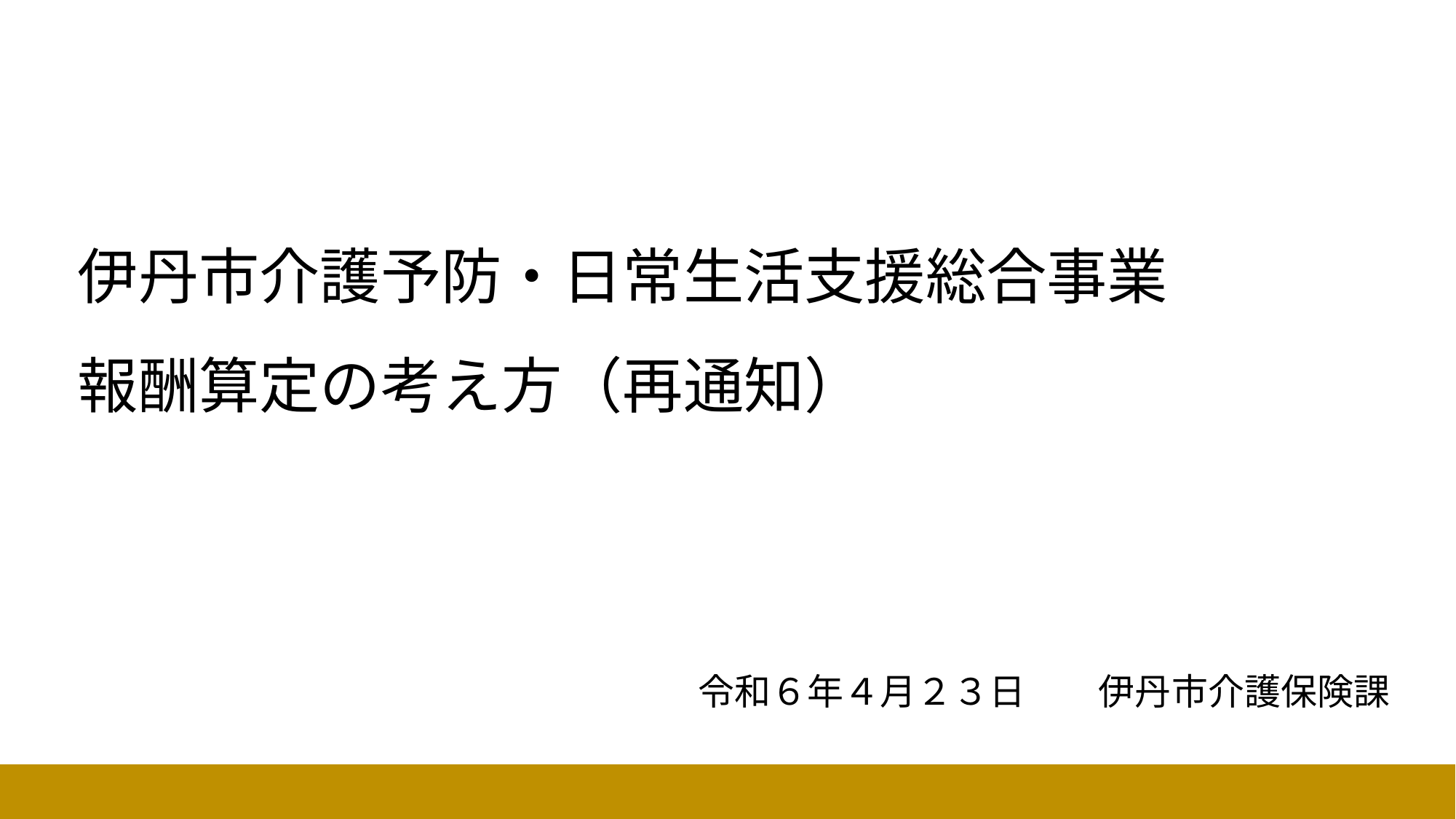

伊丹市介護予防・日常生活支援総合事業
報酬算定の考え方（再通知）
令和６年４月２３日　　伊丹市介護保険課